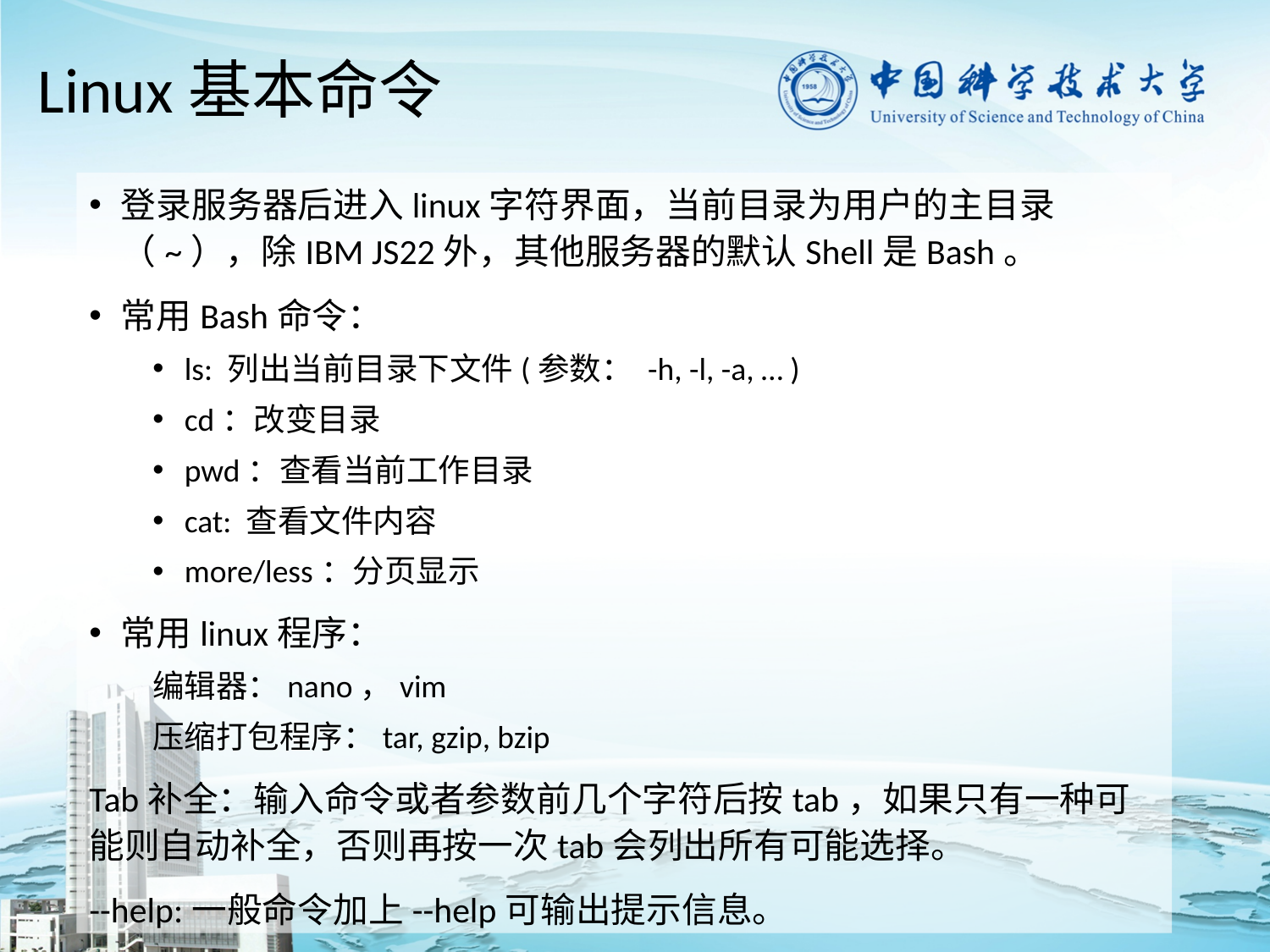

# Linux基本命令
登录服务器后进入linux字符界面，当前目录为用户的主目录（~），除IBM JS22外，其他服务器的默认Shell是Bash。
常用Bash命令：
ls: 列出当前目录下文件(参数： -h, -l, -a, … )
cd：改变目录
pwd：查看当前工作目录
cat: 查看文件内容
more/less：分页显示
常用linux程序：
编辑器：nano，vim
压缩打包程序：tar, gzip, bzip
Tab补全：输入命令或者参数前几个字符后按tab，如果只有一种可能则自动补全，否则再按一次tab会列出所有可能选择。
--help:一般命令加上--help可输出提示信息。